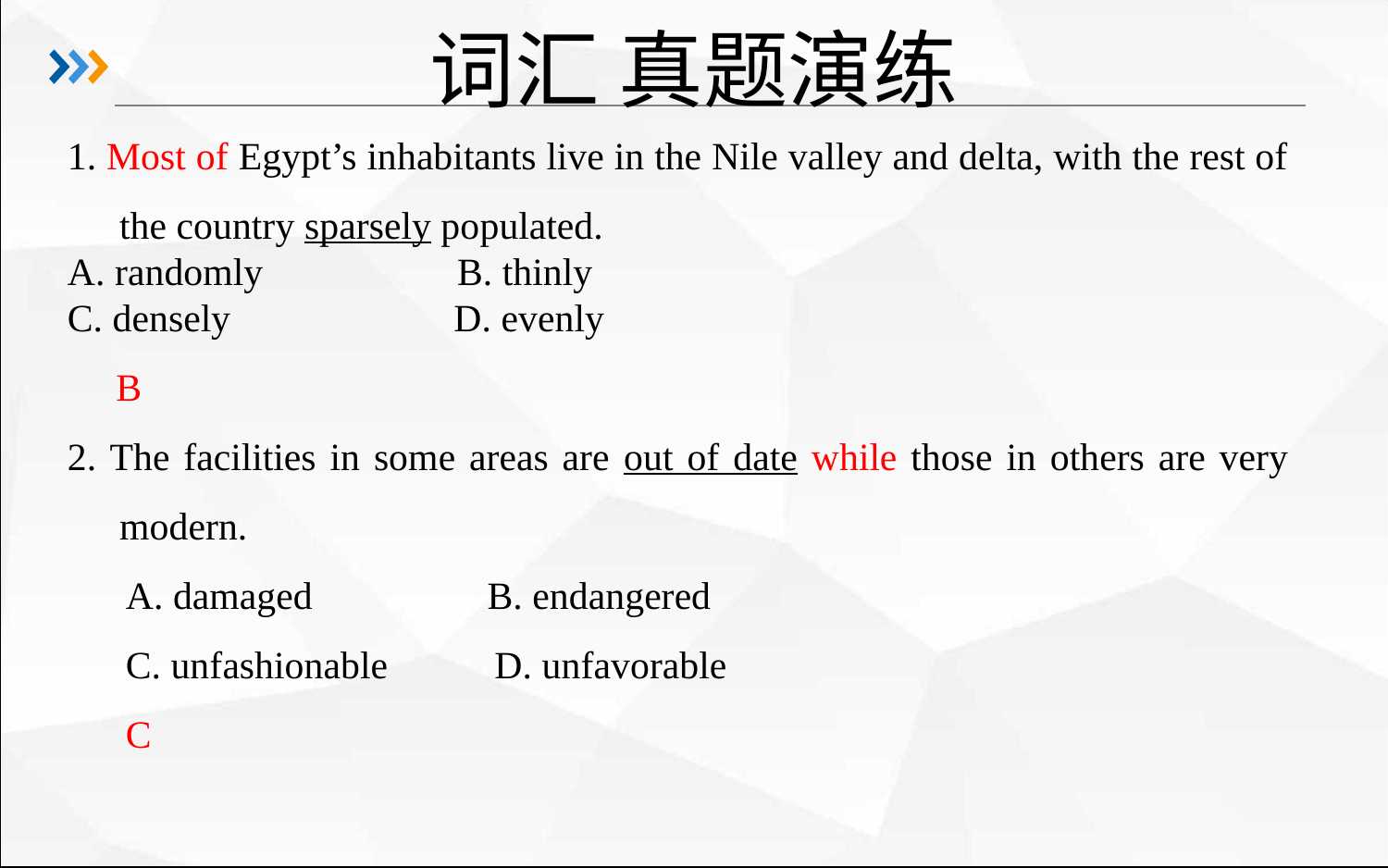

# 词汇 真题演练
1. Most of Egypt’s inhabitants live in the Nile valley and delta, with the rest of the country sparsely populated.
A. randomly                    B. thinly
C. densely                       D. evenly
     B
2. The facilities in some areas are out of date while those in others are very modern.
      A. damaged                  B. endangered
      C. unfashionable           D. unfavorable
      C